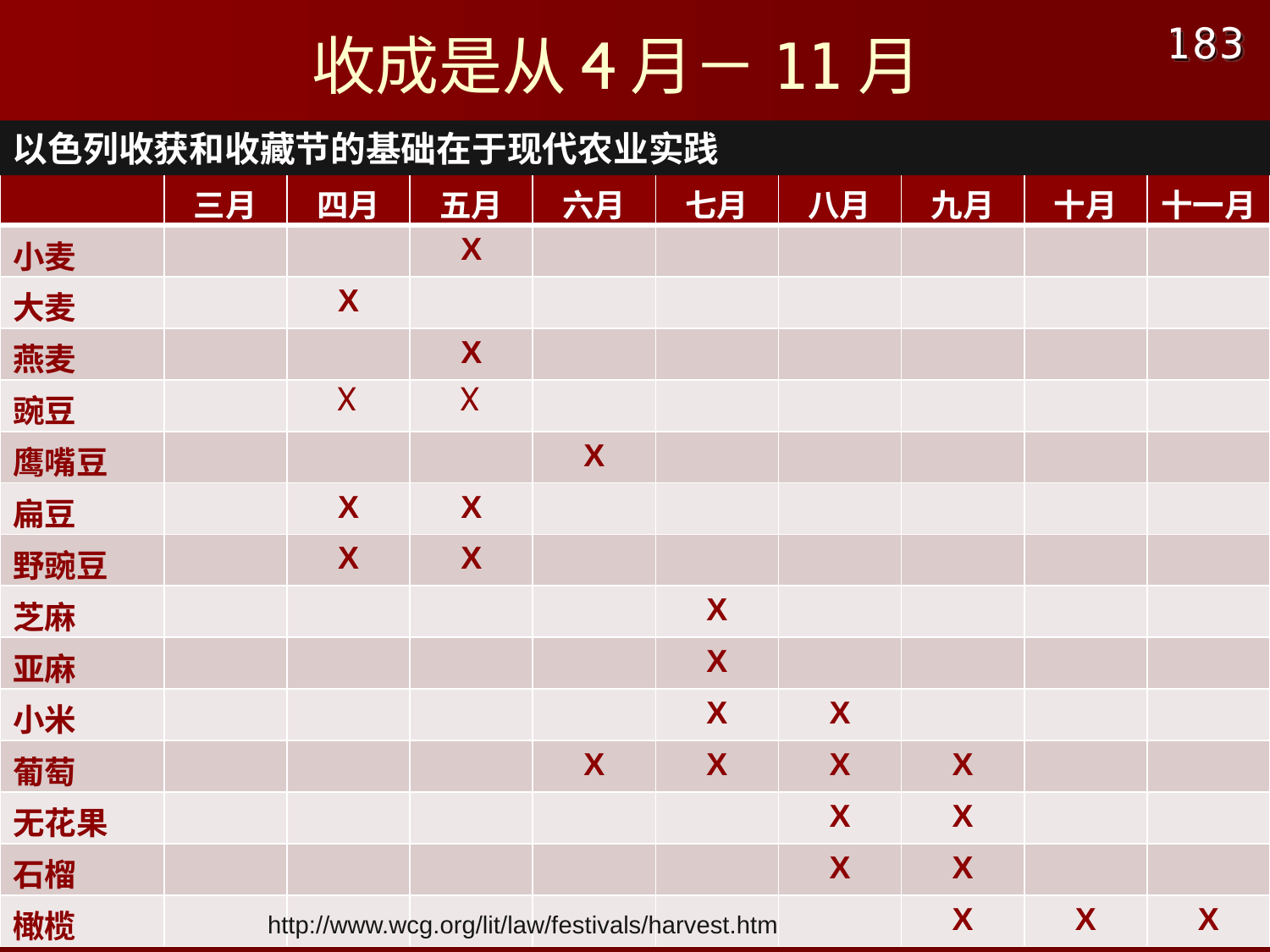

183
# 收成是从4月－11月
以色列收获和收藏节的基础在于现代农业实践
|  | 三月 | 四月 | 五月 | 六月 | 七月 | 八月 | 九月 | 十月 | 十一月 |
| --- | --- | --- | --- | --- | --- | --- | --- | --- | --- |
| 小麦 |  |  | X |  |  |  |  |  |  |
| 大麦 |  | X |  |  |  |  |  |  |  |
| 燕麦 |  |  | X |  |  |  |  |  |  |
| 豌豆 |  | X | X |  |  |  |  |  |  |
| 鹰嘴豆 |  |  |  | X |  |  |  |  |  |
| 扁豆 |  | X | X |  |  |  |  |  |  |
| 野豌豆 |  | X | X |  |  |  |  |  |  |
| 芝麻 |  |  |  |  | X |  |  |  |  |
| 亚麻 |  |  |  |  | X |  |  |  |  |
| 小米 |  |  |  |  | X | X |  |  |  |
| 葡萄 |  |  |  | X | X | X | X |  |  |
| 无花果 |  |  |  |  |  | X | X |  |  |
| 石榴 |  |  |  |  |  | X | X |  |  |
| 橄榄 |  |  |  |  |  |  | X | X | X |
http://www.wcg.org/lit/law/festivals/harvest.htm